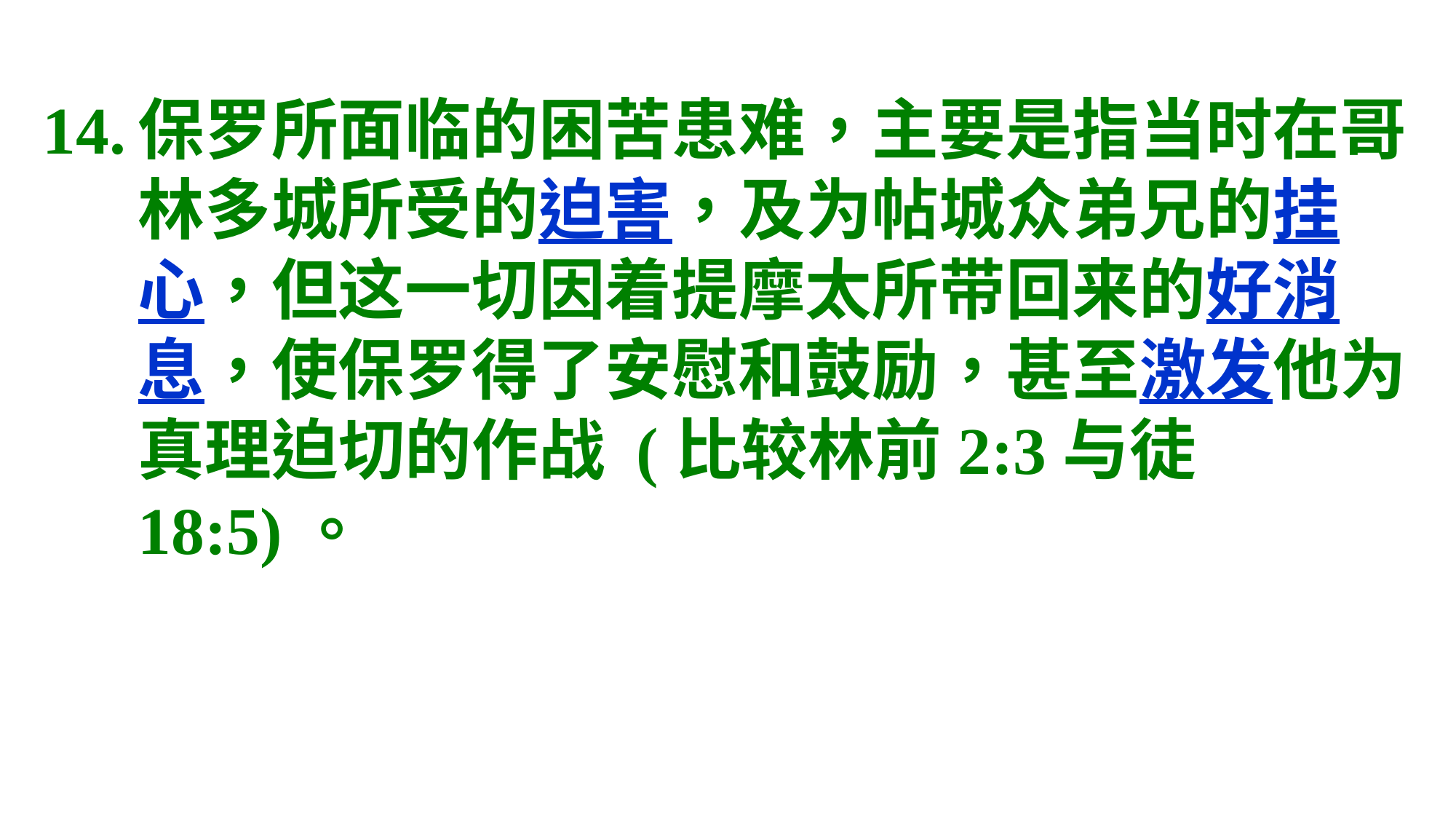

14.	保罗所面临的困苦患难，主要是指当时在哥林多城所受的迫害，及为帖城众弟兄的挂心，但这一切因着提摩太所带回来的好消息，使保罗得了安慰和鼓励，甚至激发他为真理迫切的作战 (比较林前2:3与徒18:5)。